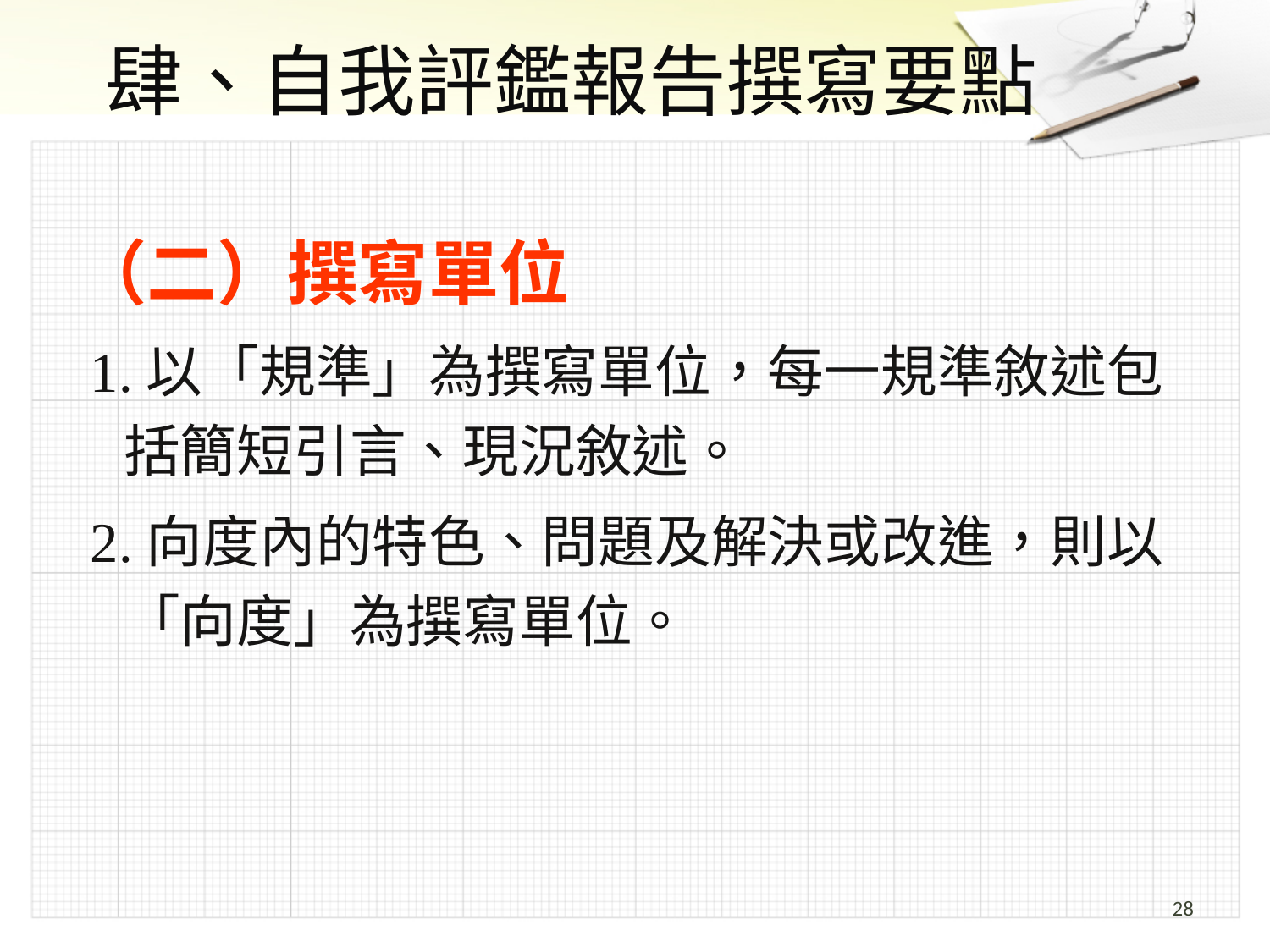

# 肆、自我評鑑報告撰寫要點
（二）撰寫單位
 1.以「規準」為撰寫單位，每一規準敘述包括簡短引言、現況敘述。
 2.向度內的特色、問題及解決或改進，則以「向度」為撰寫單位。
28